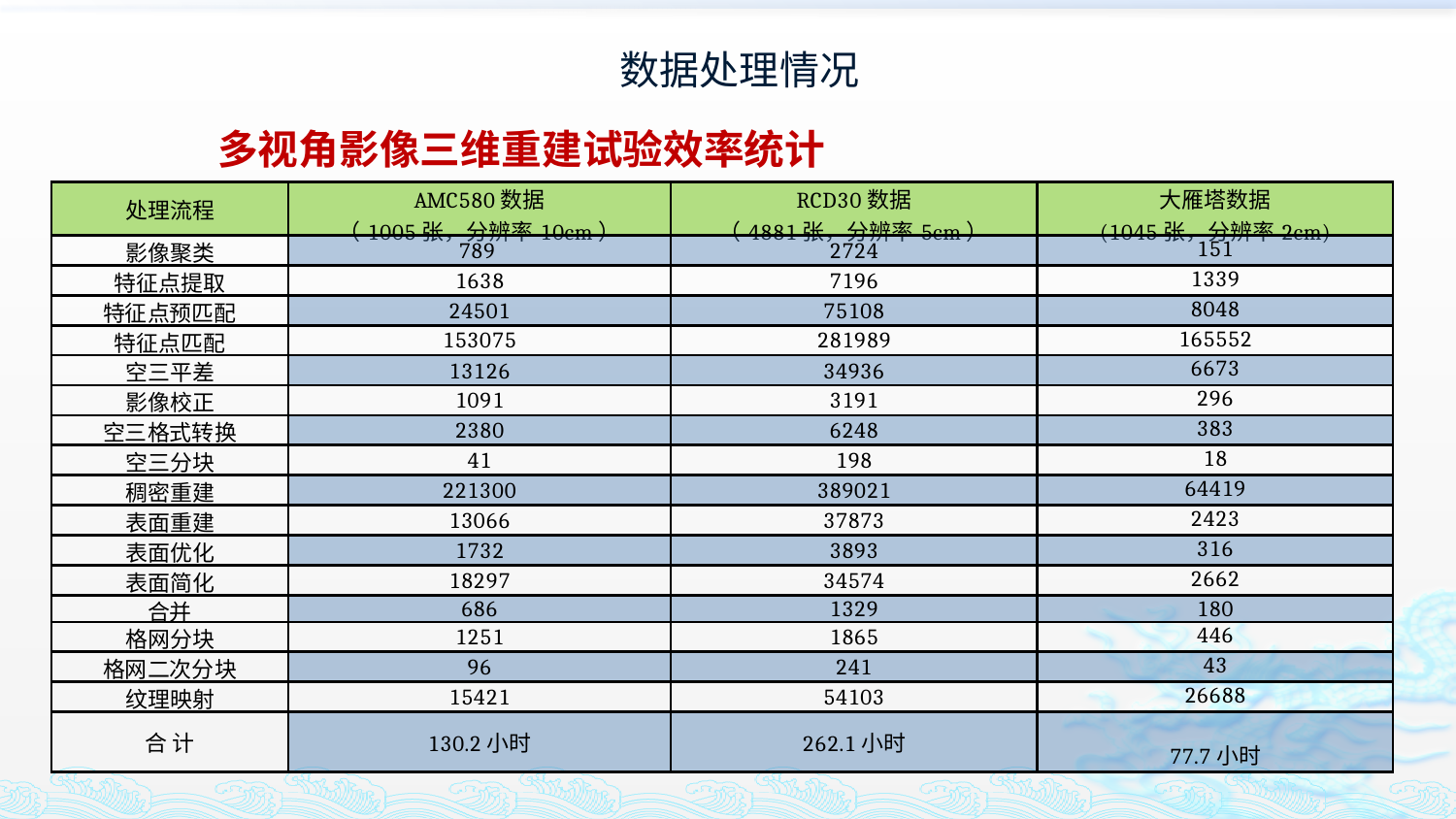

数据处理情况
多视角影像三维重建试验效率统计
| 处理流程 | AMC580数据 （1005张，分辨率10cm） | RCD30数据 （4881张，分辨率5cm） | 大雁塔数据 (1045张，分辨率2cm) |
| --- | --- | --- | --- |
| 影像聚类 | 789 | 2724 | 151 |
| 特征点提取 | 1638 | 7196 | 1339 |
| 特征点预匹配 | 24501 | 75108 | 8048 |
| 特征点匹配 | 153075 | 281989 | 165552 |
| 空三平差 | 13126 | 34936 | 6673 |
| 影像校正 | 1091 | 3191 | 296 |
| 空三格式转换 | 2380 | 6248 | 383 |
| 空三分块 | 41 | 198 | 18 |
| 稠密重建 | 221300 | 389021 | 64419 |
| 表面重建 | 13066 | 37873 | 2423 |
| 表面优化 | 1732 | 3893 | 316 |
| 表面简化 | 18297 | 34574 | 2662 |
| 合并 | 686 | 1329 | 180 |
| 格网分块 | 1251 | 1865 | 446 |
| 格网二次分块 | 96 | 241 | 43 |
| 纹理映射 | 15421 | 54103 | 26688 |
| 合 计 | 130.2小时 | 262.1小时 | 77.7小时 |